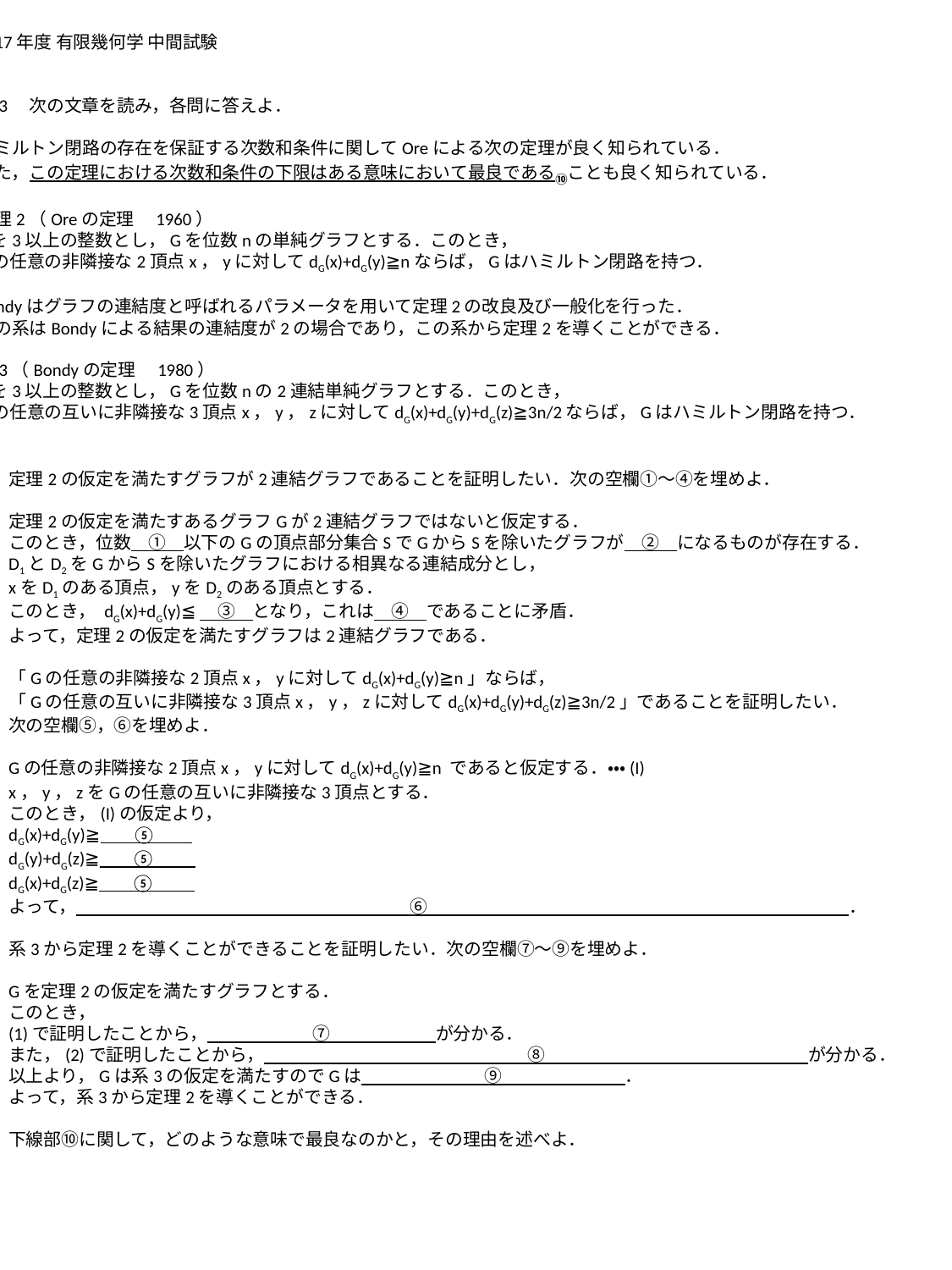

2017年度 有限幾何学 中間試験

問3　次の文章を読み，各問に答えよ．

ハミルトン閉路の存在を保証する次数和条件に関してOreによる次の定理が良く知られている．
また，この定理における次数和条件の下限はある意味において最良である⑩ことも良く知られている．

定理2（Oreの定理　1960）
nを3以上の整数とし，Gを位数nの単純グラフとする．このとき，
Gの任意の非隣接な2頂点x，yに対してdG(x)+dG(y)≧nならば，Gはハミルトン閉路を持つ．

Bondyはグラフの連結度と呼ばれるパラメータを用いて定理2の改良及び一般化を行った．
次の系はBondyによる結果の連結度が2の場合であり，この系から定理2を導くことができる．

系3（Bondyの定理　1980）
nを3以上の整数とし，Gを位数nの2連結単純グラフとする．このとき，
Gの任意の互いに非隣接な3頂点x，y，zに対してdG(x)+dG(y)+dG(z)≧3n/2ならば，Gはハミルトン閉路を持つ．

定理2の仮定を満たすグラフが2連結グラフであることを証明したい．次の空欄①～④を埋めよ．
定理2の仮定を満たすあるグラフGが2連結グラフではないと仮定する．
このとき，位数　①　以下のGの頂点部分集合SでGからSを除いたグラフが　②　になるものが存在する．
D1とD2をGからSを除いたグラフにおける相異なる連結成分とし，
xをD1のある頂点，yをD2のある頂点とする．
このとき， dG(x)+dG(y)≦　③　となり，これは　④　であることに矛盾．
よって，定理2の仮定を満たすグラフは2連結グラフである．

「Gの任意の非隣接な2頂点x，yに対してdG(x)+dG(y)≧n」ならば，
「Gの任意の互いに非隣接な3頂点x，y，zに対してdG(x)+dG(y)+dG(z)≧3n/2」であることを証明したい．
次の空欄⑤，⑥を埋めよ．
Gの任意の非隣接な2頂点x，yに対してdG(x)+dG(y)≧n であると仮定する．・・・(I)
x，y，zをGの任意の互いに非隣接な3頂点とする．　
このとき，(I)の仮定より，
dG(x)+dG(y)≧        ⑤
dG(y)+dG(z)≧        ⑤
dG(x)+dG(z)≧        ⑤
よって，　　　　　　　　　　　　　　　　　　　⑥　　　　　　　　　　　　　　　　　　　　　　　　．

系3から定理2を導くことができることを証明したい．次の空欄⑦～⑨を埋めよ．
Gを定理2の仮定を満たすグラフとする．
このとき，
(1)で証明したことから，　　　　　　⑦　　　　　　が分かる．
また，(2)で証明したことから，　　　　　　　　　　　　　　　⑧　　　　　　　　　　　　　　　が分かる．
以上より，Gは系3の仮定を満たすのでGは　　　　　　　⑨　　　　　　　．
よって，系3から定理2を導くことができる．

下線部⑩に関して，どのような意味で最良なのかと，その理由を述べよ．